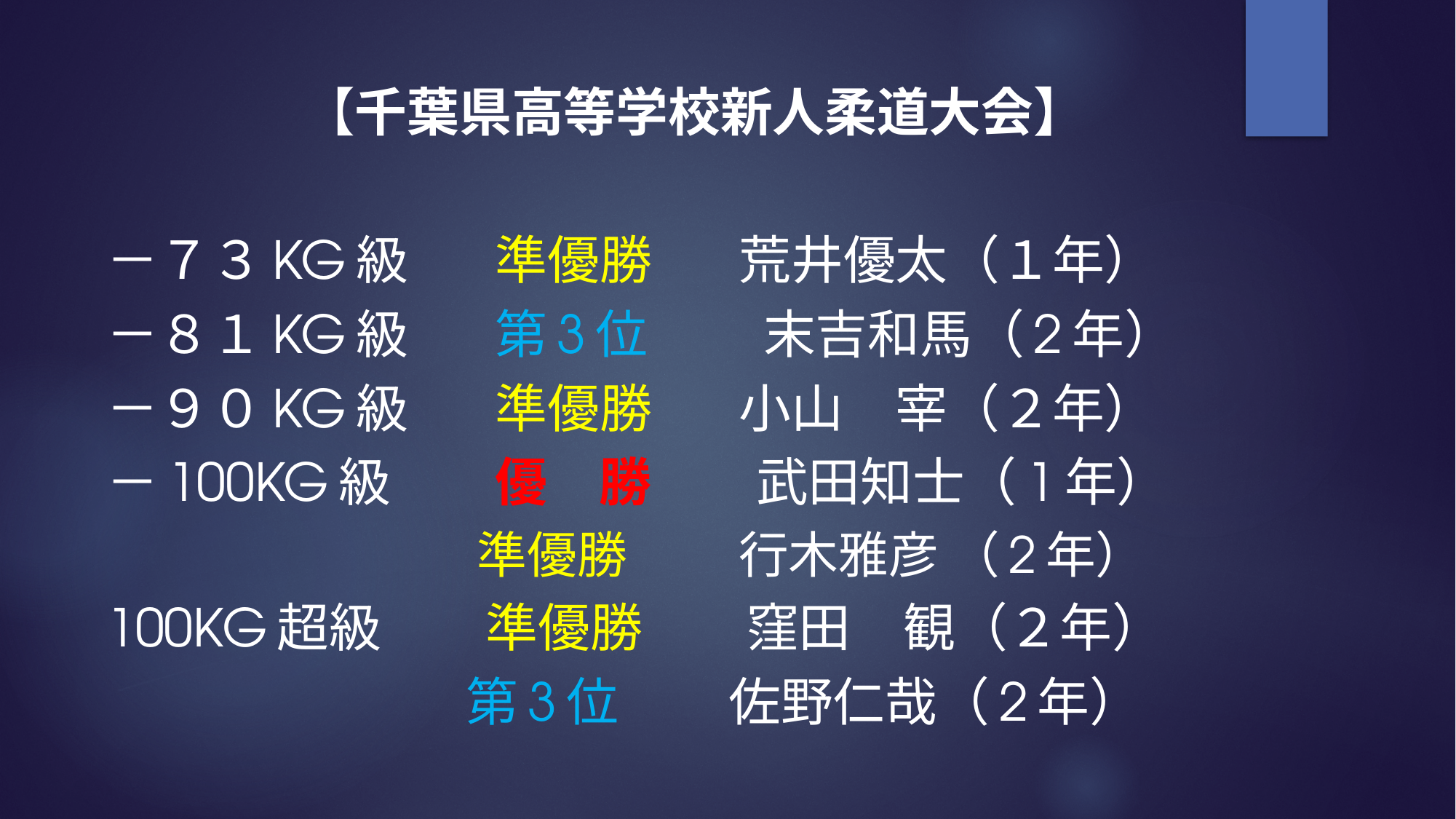

【千葉県高等学校新人柔道大会】

－７３kg級　   準優勝　   荒井優太（１年）
－８１kg級　   第3位　　 末吉和馬（2年）
－９０kg級　   準優勝　   小山　宰（２年）
－100kg級　　優　勝　　武田知士（1年）
　　　　　　  準優勝　　 行木雅彦 （2年）
100kg超級　　準優勝　　窪田　観（２年）
　　　　　　    第3位　     佐野仁哉（2年）